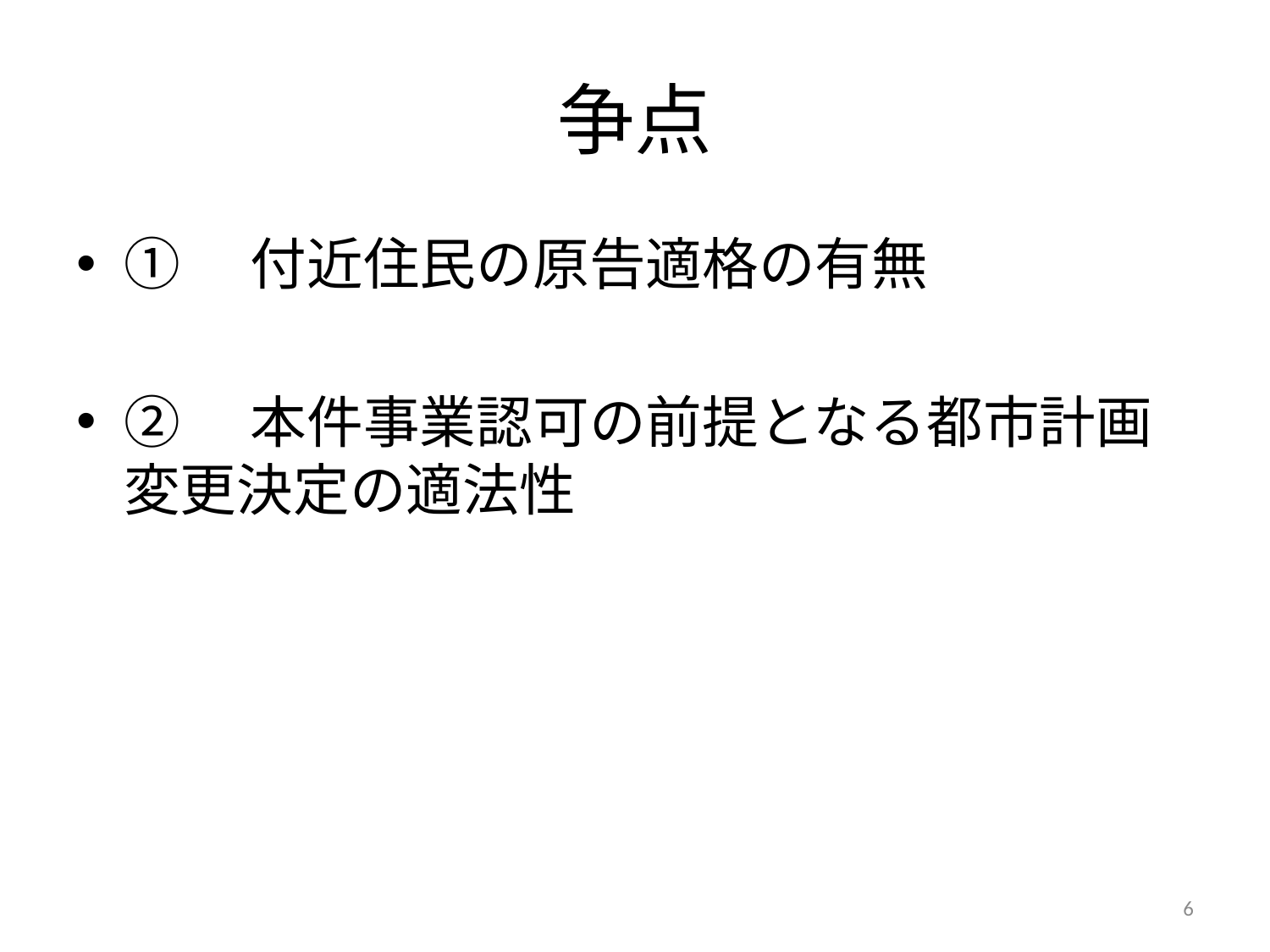

# 争点
①　付近住民の原告適格の有無

②　本件事業認可の前提となる都市計画変更決定の適法性

6